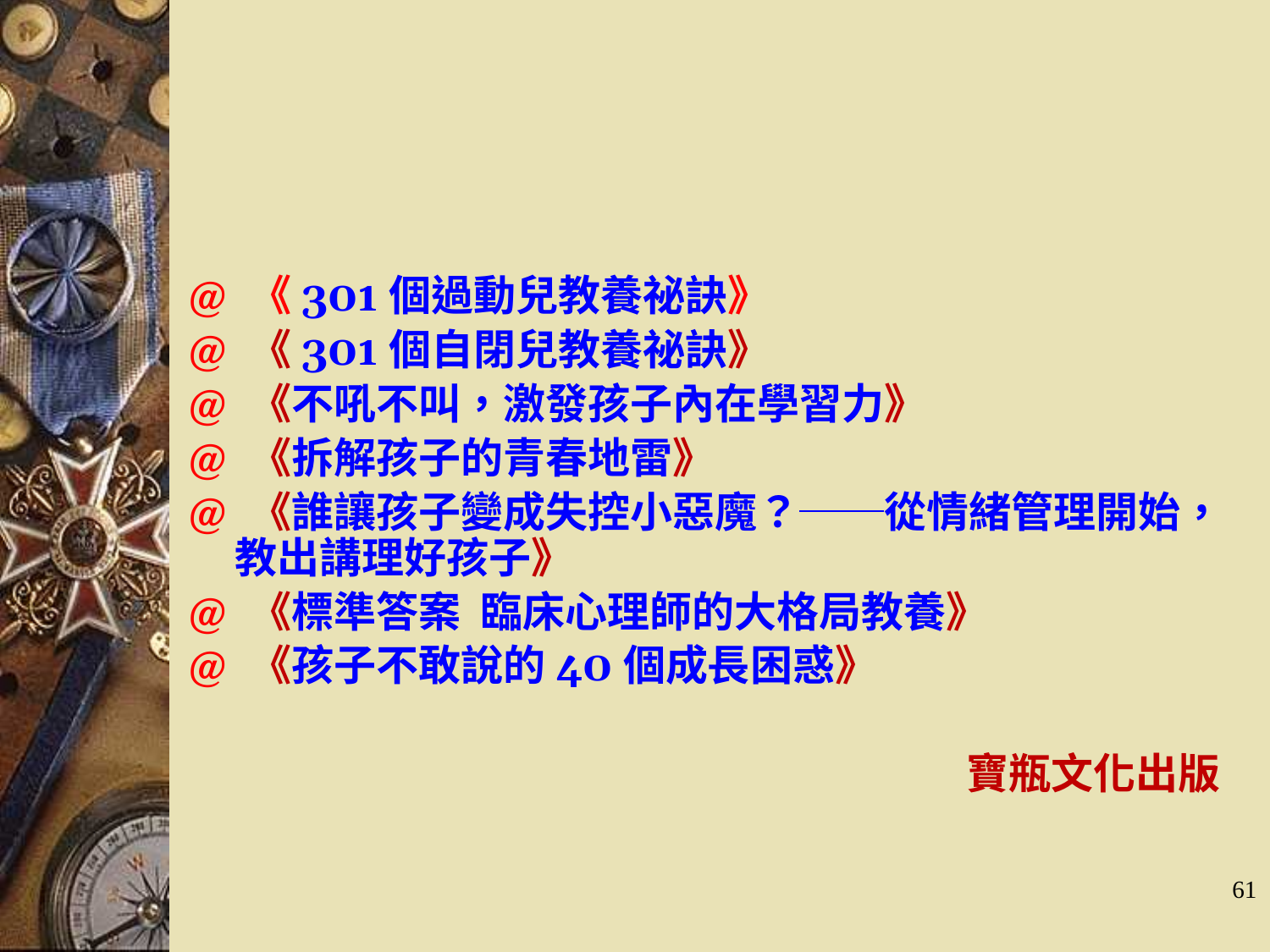

#

@ 《301個過動兒教養祕訣》
@ 《301個自閉兒教養祕訣》
@ 《不吼不叫，激發孩子內在學習力》
@ 《拆解孩子的青春地雷》
@ 《誰讓孩子變成失控小惡魔？──從情緒管理開始，教出講理好孩子》
@ 《標準答案  臨床心理師的大格局教養》
@ 《孩子不敢說的40個成長困惑》

寶瓶文化出版

61